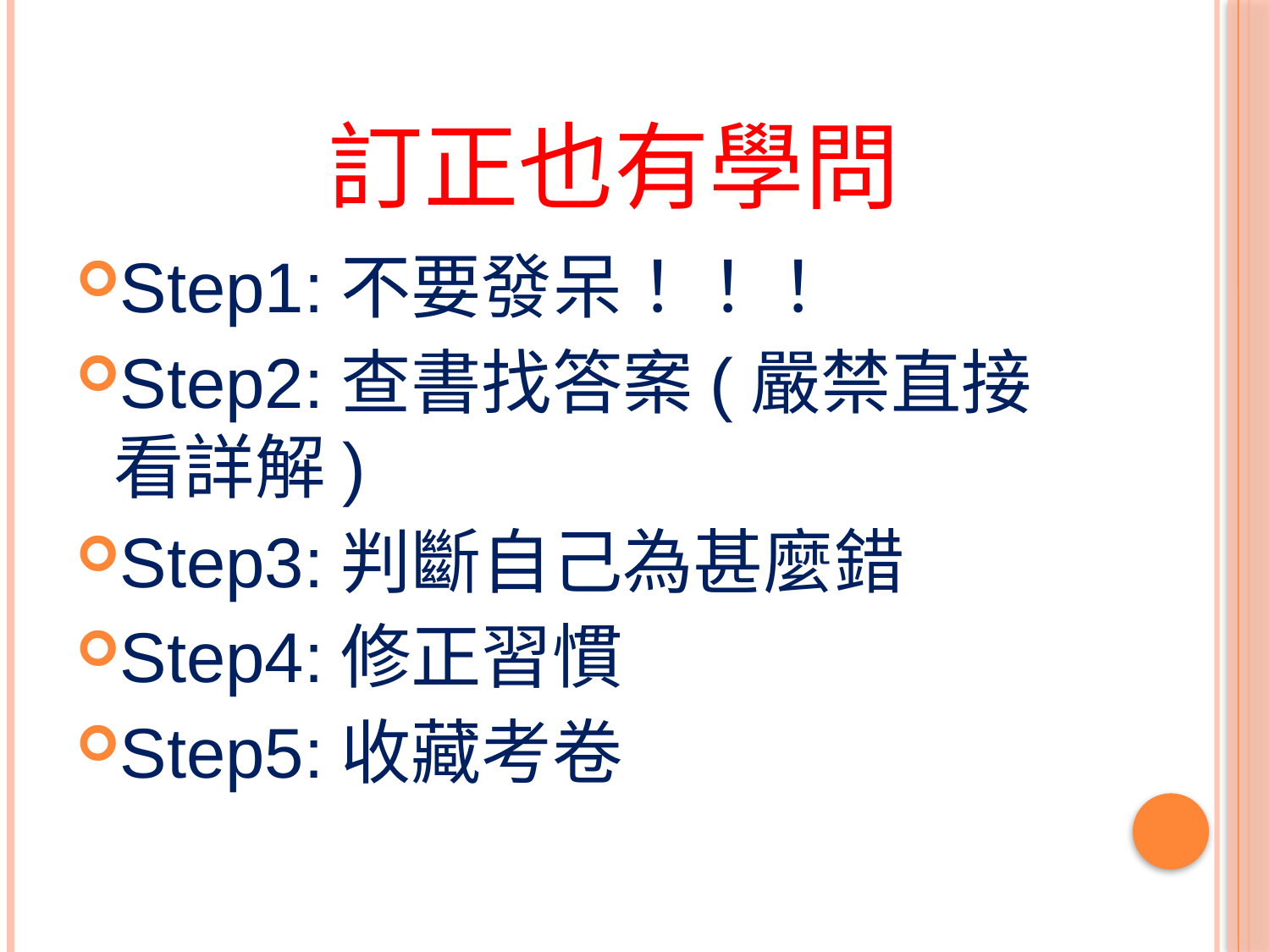

# 訂正也有學問
Step1:不要發呆！！！
Step2:查書找答案(嚴禁直接看詳解)
Step3:判斷自己為甚麼錯
Step4:修正習慣
Step5:收藏考卷